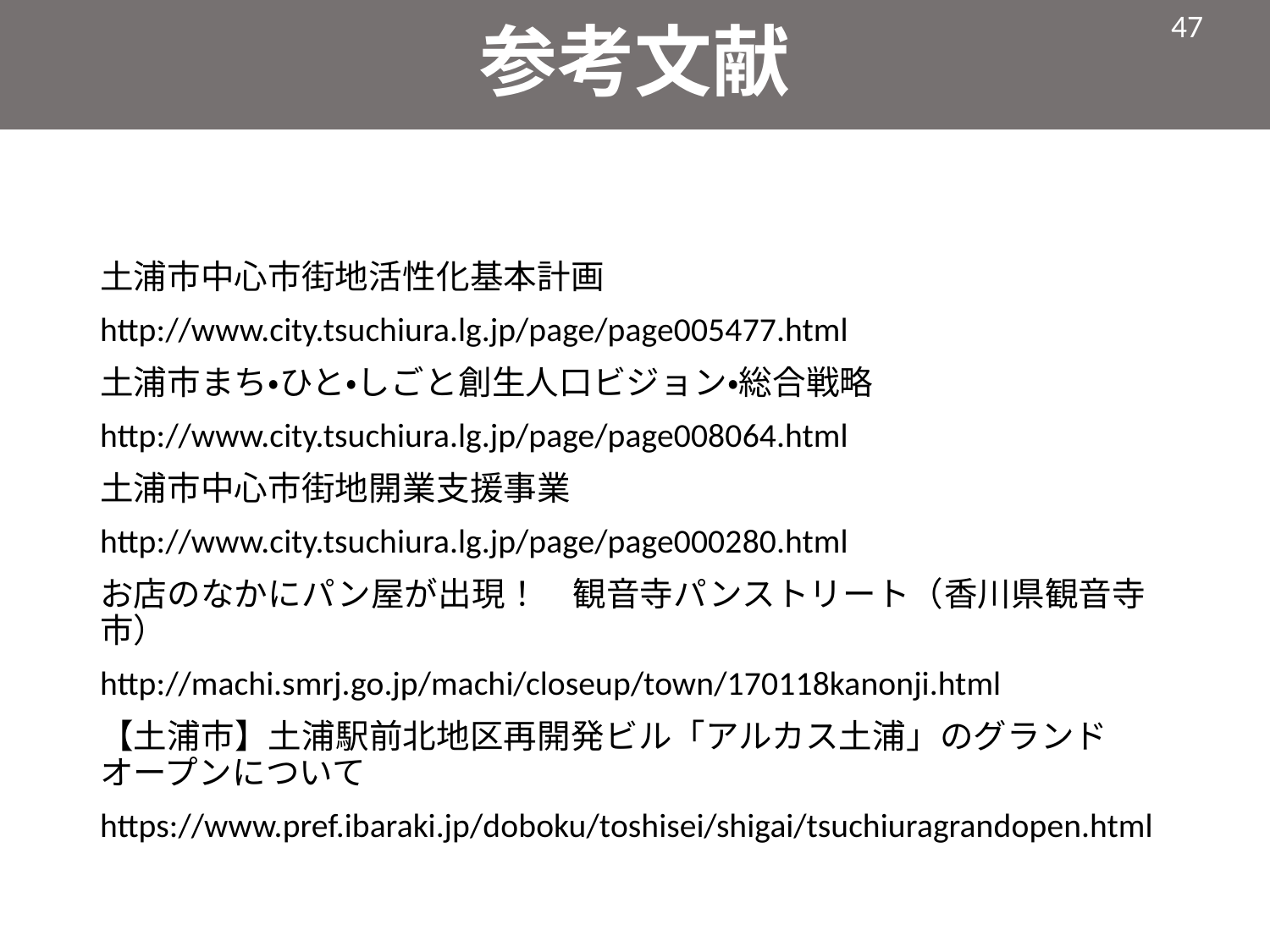

参考文献
土浦市中心市街地活性化基本計画
http://www.city.tsuchiura.lg.jp/page/page005477.html
土浦市まち・ひと・しごと創生人口ビジョン・総合戦略
http://www.city.tsuchiura.lg.jp/page/page008064.html
土浦市中心市街地開業支援事業
http://www.city.tsuchiura.lg.jp/page/page000280.html
お店のなかにパン屋が出現！　観音寺パンストリート（香川県観音寺市）
http://machi.smrj.go.jp/machi/closeup/town/170118kanonji.html
【土浦市】土浦駅前北地区再開発ビル「アルカス土浦」のグランドオープンについて
https://www.pref.ibaraki.jp/doboku/toshisei/shigai/tsuchiuragrandopen.html